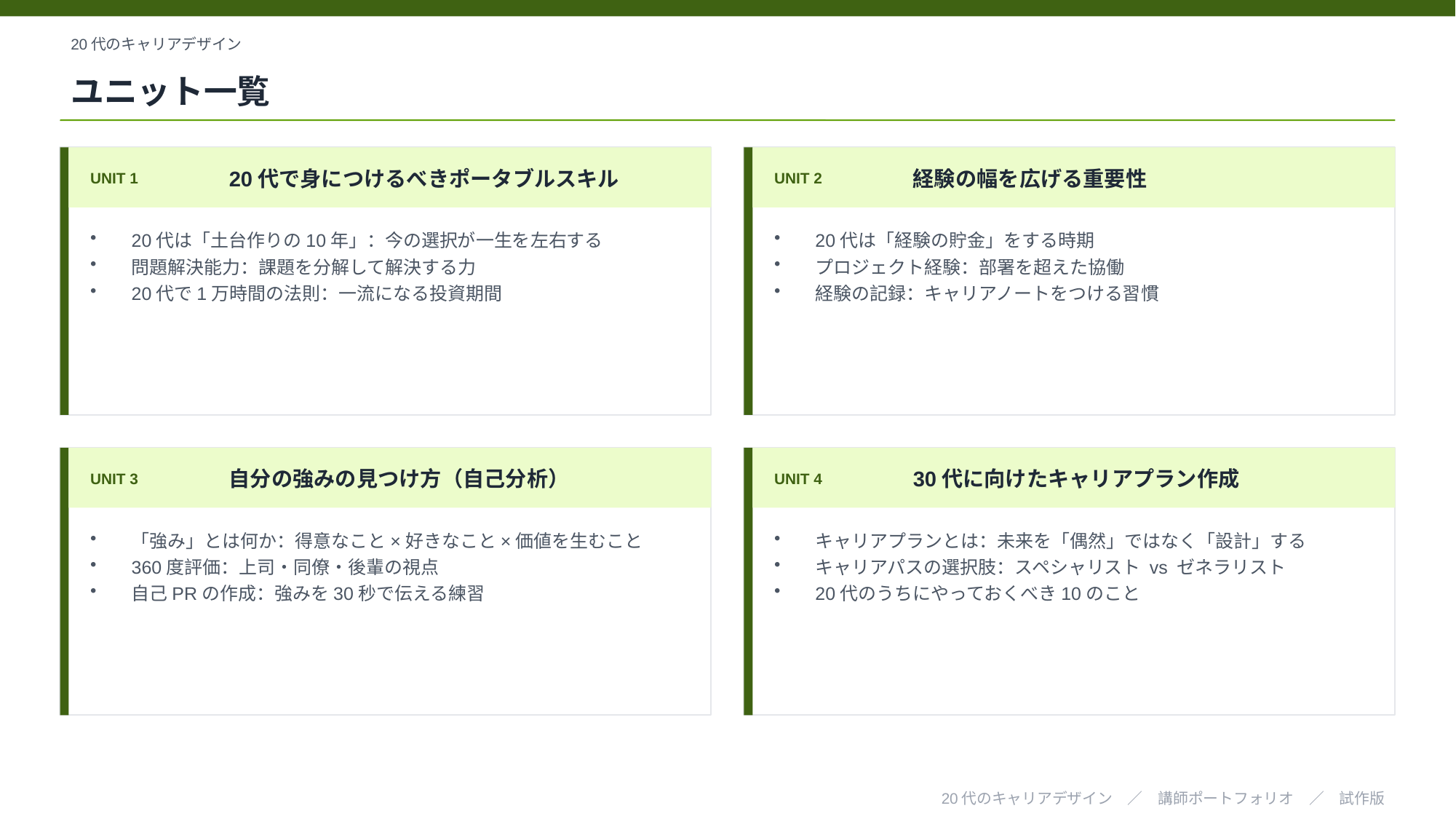

20代のキャリアデザイン
ユニット一覧

UNIT 1
20代で身につけるべきポータブルスキル
UNIT 2
経験の幅を広げる重要性
20代は「土台作りの10年」：今の選択が一生を左右する
問題解決能力：課題を分解して解決する力
20代で1万時間の法則：一流になる投資期間
20代は「経験の貯金」をする時期
プロジェクト経験：部署を超えた協働
経験の記録：キャリアノートをつける習慣

UNIT 3
自分の強みの見つけ方（自己分析）
UNIT 4
30代に向けたキャリアプラン作成
「強み」とは何か：得意なこと×好きなこと×価値を生むこと
360度評価：上司・同僚・後輩の視点
自己PRの作成：強みを30秒で伝える練習
キャリアプランとは：未来を「偶然」ではなく「設計」する
キャリアパスの選択肢：スペシャリスト vs ゼネラリスト
20代のうちにやっておくべき10のこと
20代のキャリアデザイン　／　講師ポートフォリオ　／　試作版